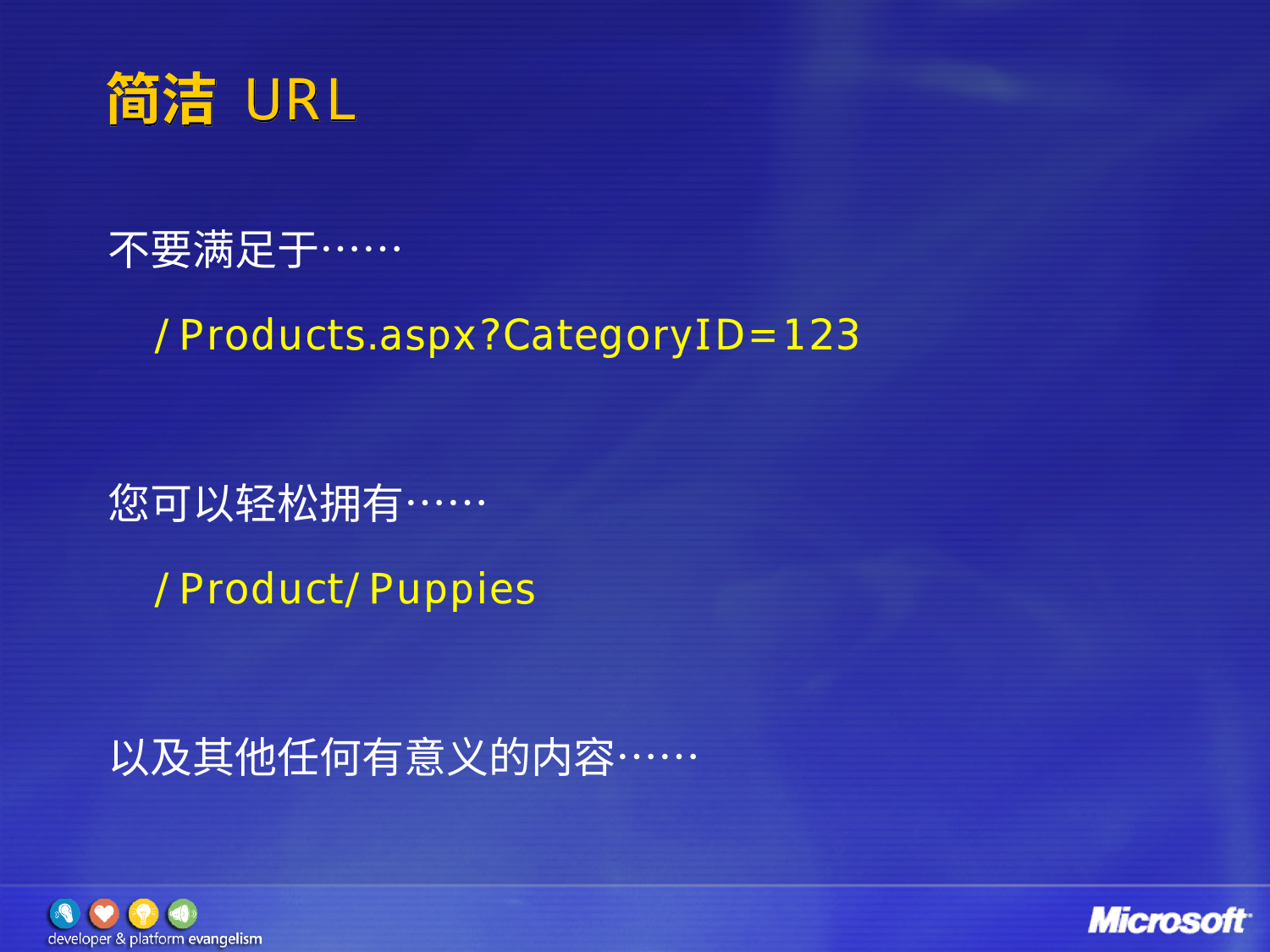

# 简洁 URL
不要满足于……
	/Products.aspx?CategoryID=123

您可以轻松拥有……
	/Product/Puppies

以及其他任何有意义的内容……